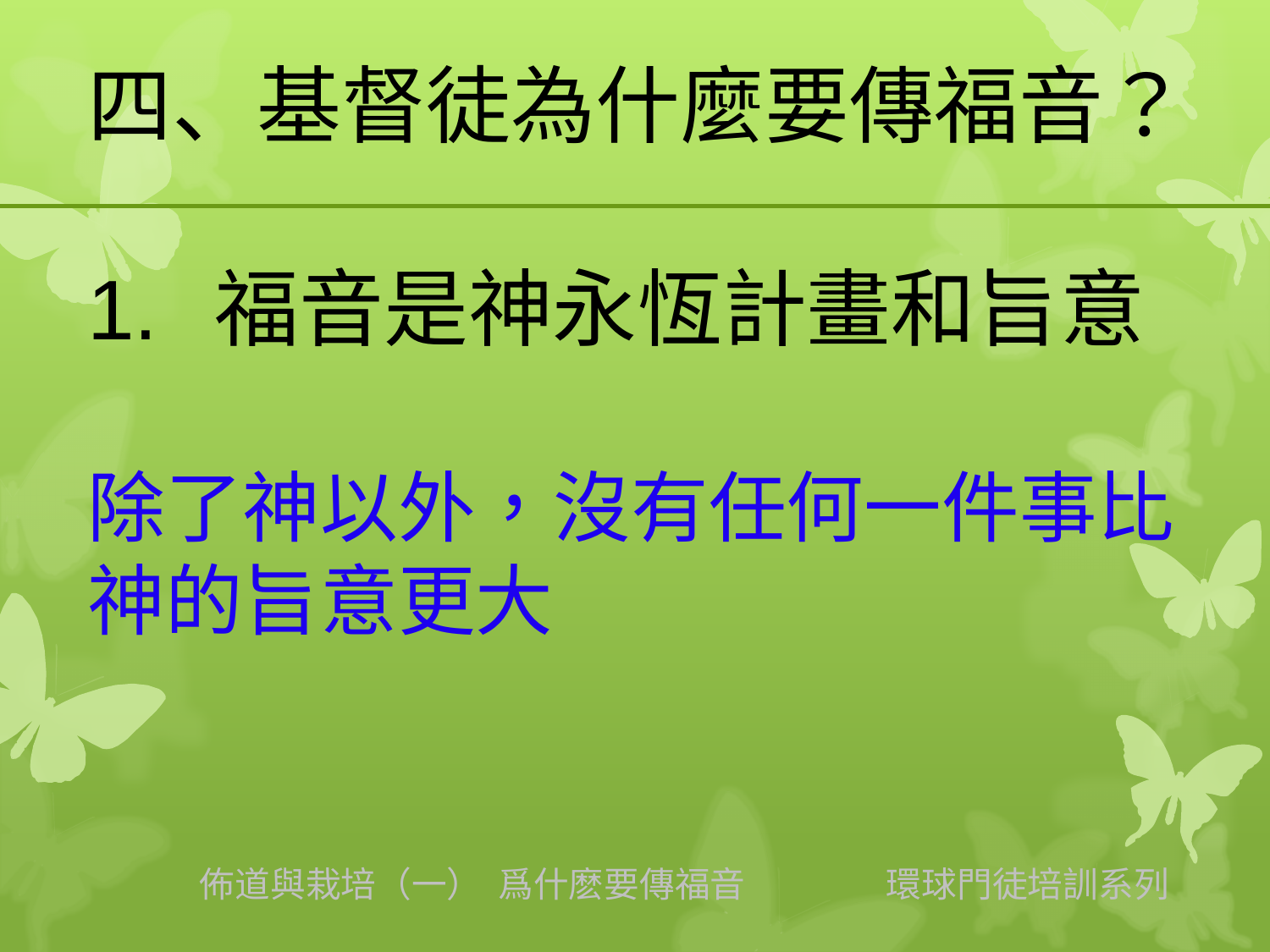

四、基督徒為什麼要傳福音？

福音是神永恆計畫和旨意

除了神以外，沒有任何一件事比神的旨意更大